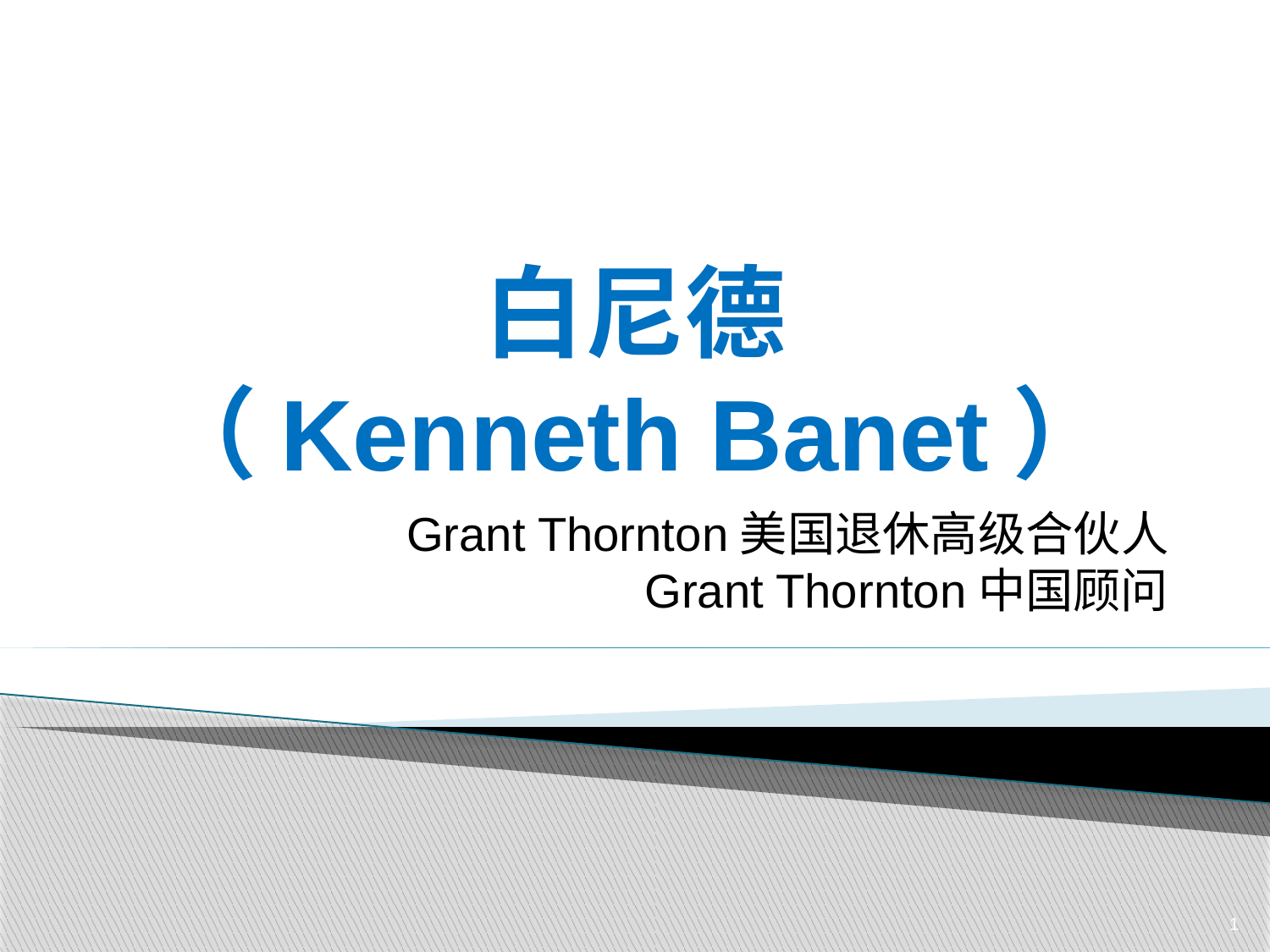

# 白尼德 （Kenneth Banet）
Grant Thornton美国退休高级合伙人
Grant Thornton中国顾问
1